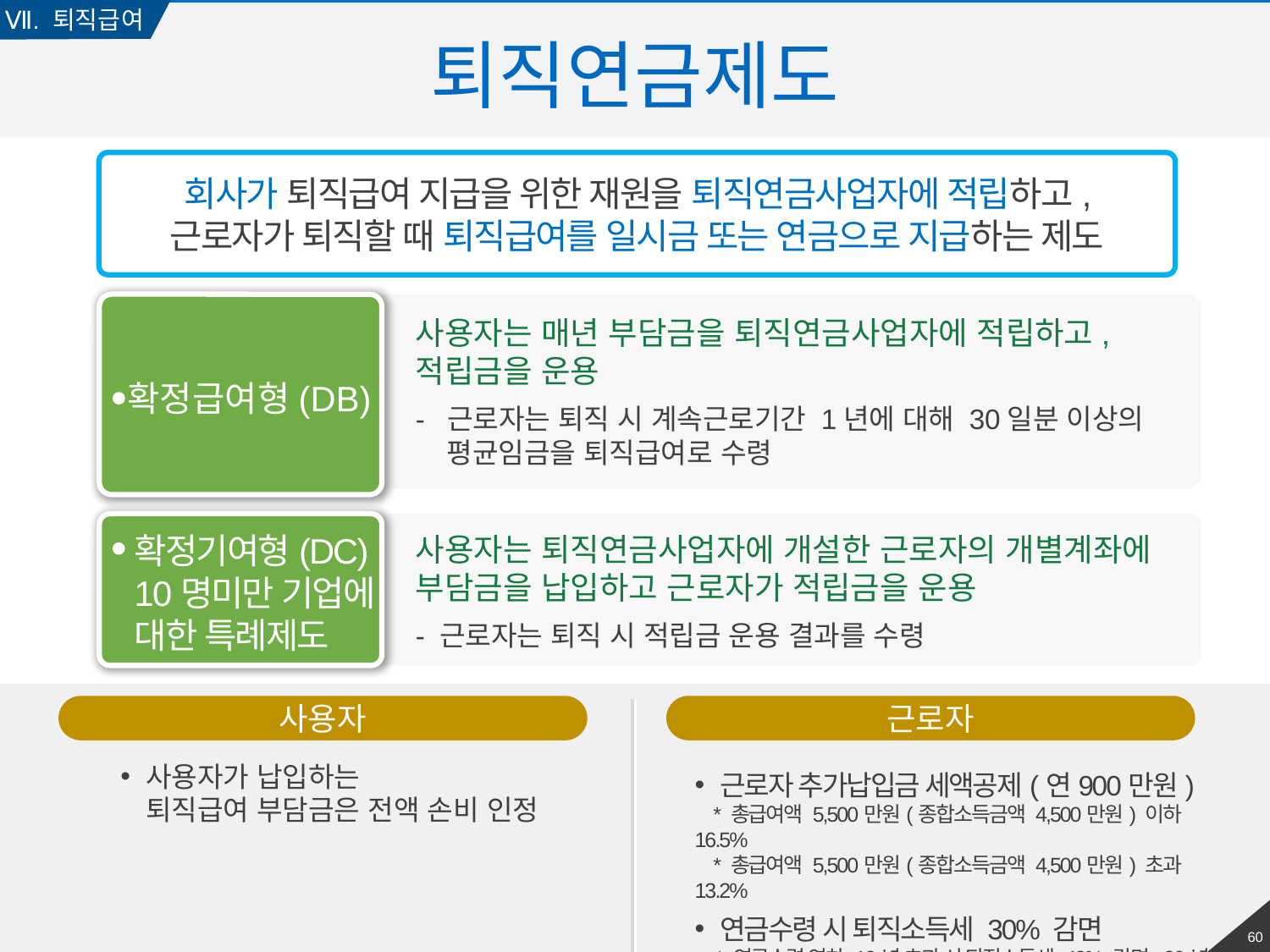

Ⅶ. 퇴직급여

# 퇴직연금제도

회사가 퇴직급여 지급을 위한 재원을 퇴직연금사업자에 적립하고, 근로자가 퇴직할 때 퇴직급여를 일시금 또는 연금으로 지급하는 제도

사용자는 매년 부담금을 퇴직연금사업자에 적립하고, 적립금을 운용
확정급여형(DB)

-  근로자는 퇴직 시 계속근로기간 1년에 대해 30일분 이상의
    평균임금을 퇴직급여로 수령

확정기여형(DC)
10명미만 기업에 대한 특례제도
사용자는 퇴직연금사업자에 개설한 근로자의 개별계좌에 부담금을 납입하고 근로자가 적립금을 운용

- 근로자는 퇴직 시 적립금 운용 결과를 수령

사용자
근로자
사용자가 납입하는
퇴직급여 부담금은 전액 손비 인정
근로자 추가납입금 세액공제(연900만원)
    * 총급여액 5,500만원(종합소득금액 4,500만원) 이하 16.5%
    * 총급여액 5,500만원(종합소득금액 4,500만원) 초과 13.2%
연금수령 시 퇴직소득세 30% 감면
 * 연금수령 연차 10년 초과 시 퇴직소득세 40% 감면, 20년 	초과시 50% 감면

60